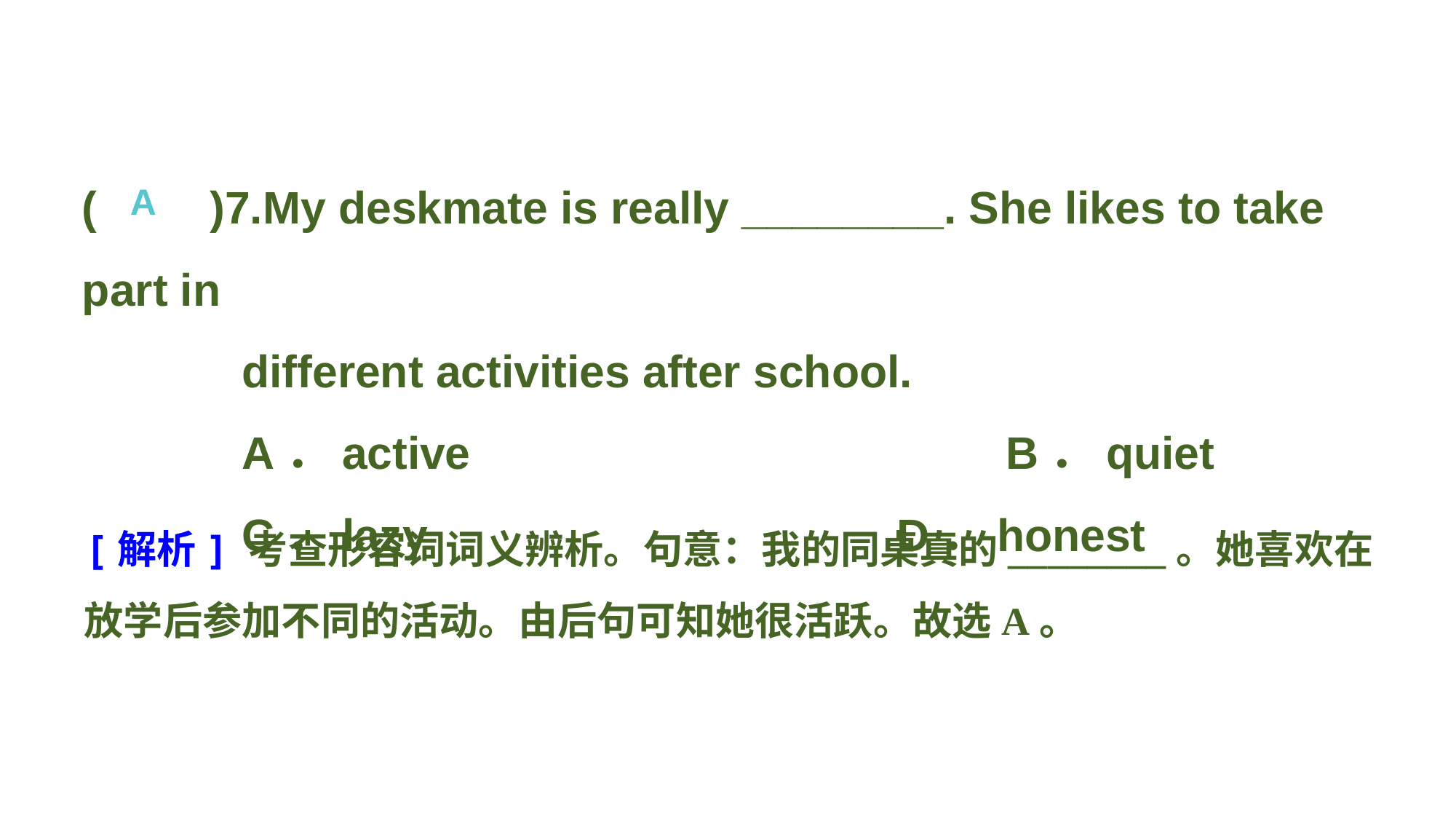

(　　)7.My deskmate is really ________. She likes to take part in
different activities after school.
A．active  					B．quiet
C．lazy  					D．honest
A
[解析] 考查形容词词义辨析。句意：我的同桌真的________。她喜欢在放学后参加不同的活动。由后句可知她很活跃。故选A。